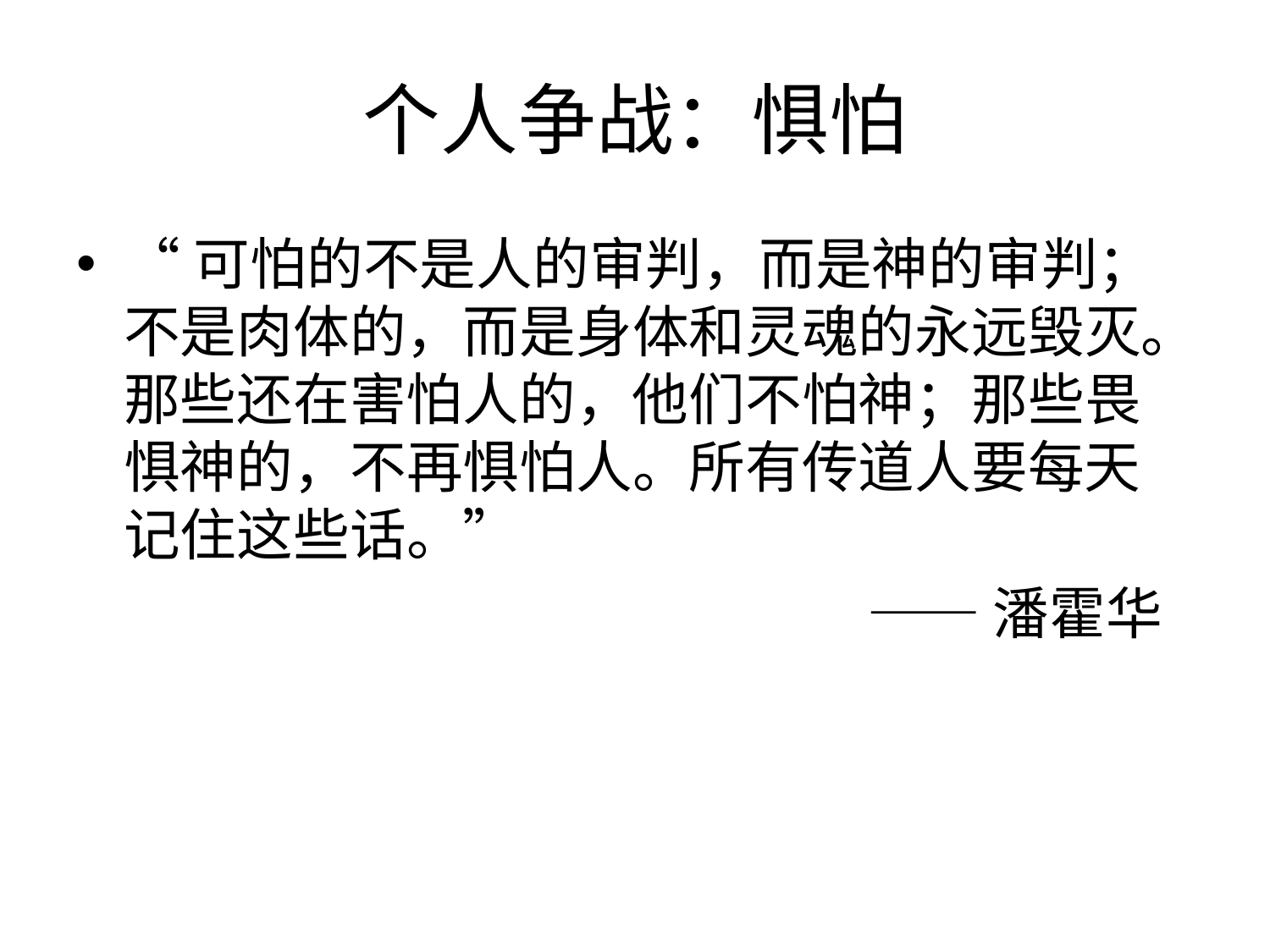

# 个人争战：惧怕
“可怕的不是人的审判，而是神的审判；不是肉体的，而是身体和灵魂的永远毁灭。那些还在害怕人的，他们不怕神；那些畏惧神的，不再惧怕人。所有传道人要每天记住这些话。”
　　　　　　　　　　　　　　—— 潘霍华